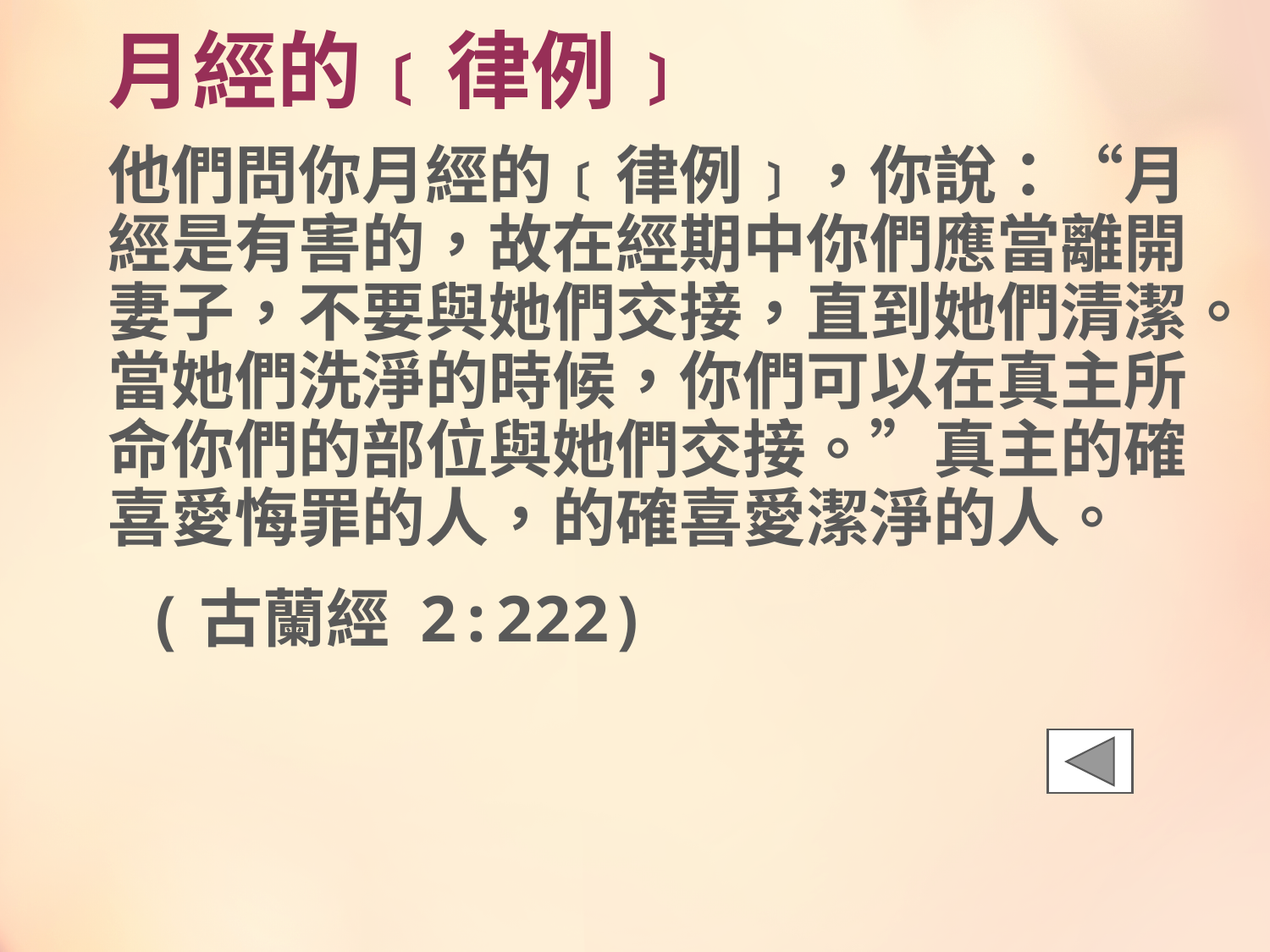

# 月經的﹝律例﹞
他們問你月經的﹝律例﹞，你說：“月經是有害的，故在經期中你們應當離開妻子，不要與她們交接，直到她們清潔。當她們洗淨的時候，你們可以在真主所命你們的部位與她們交接。”真主的確喜愛悔罪的人，的確喜愛潔淨的人。
 (古蘭經 2:222)